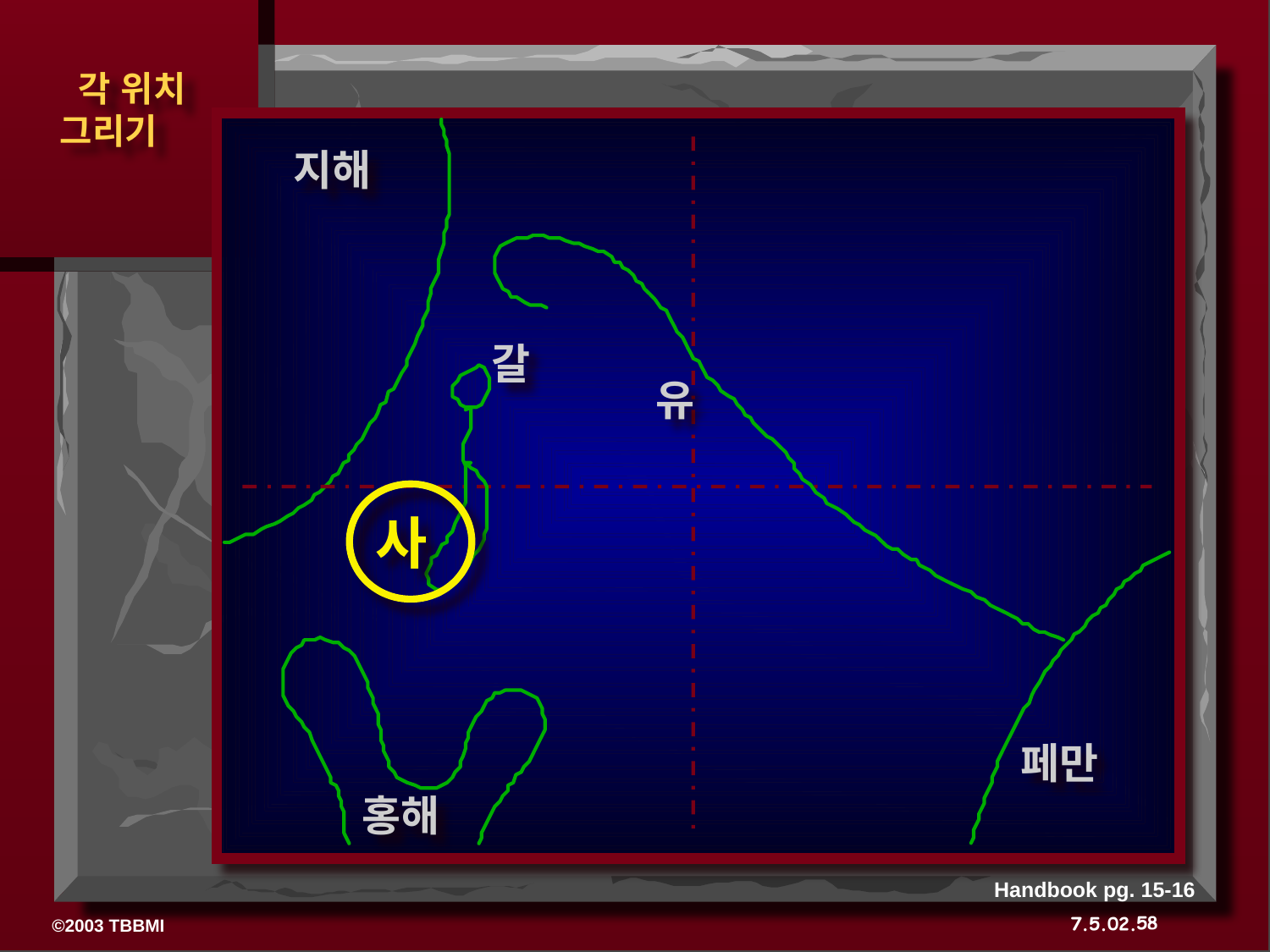

지해

갈

유

사

페만
홍해

Handbook pg. 15-16
58